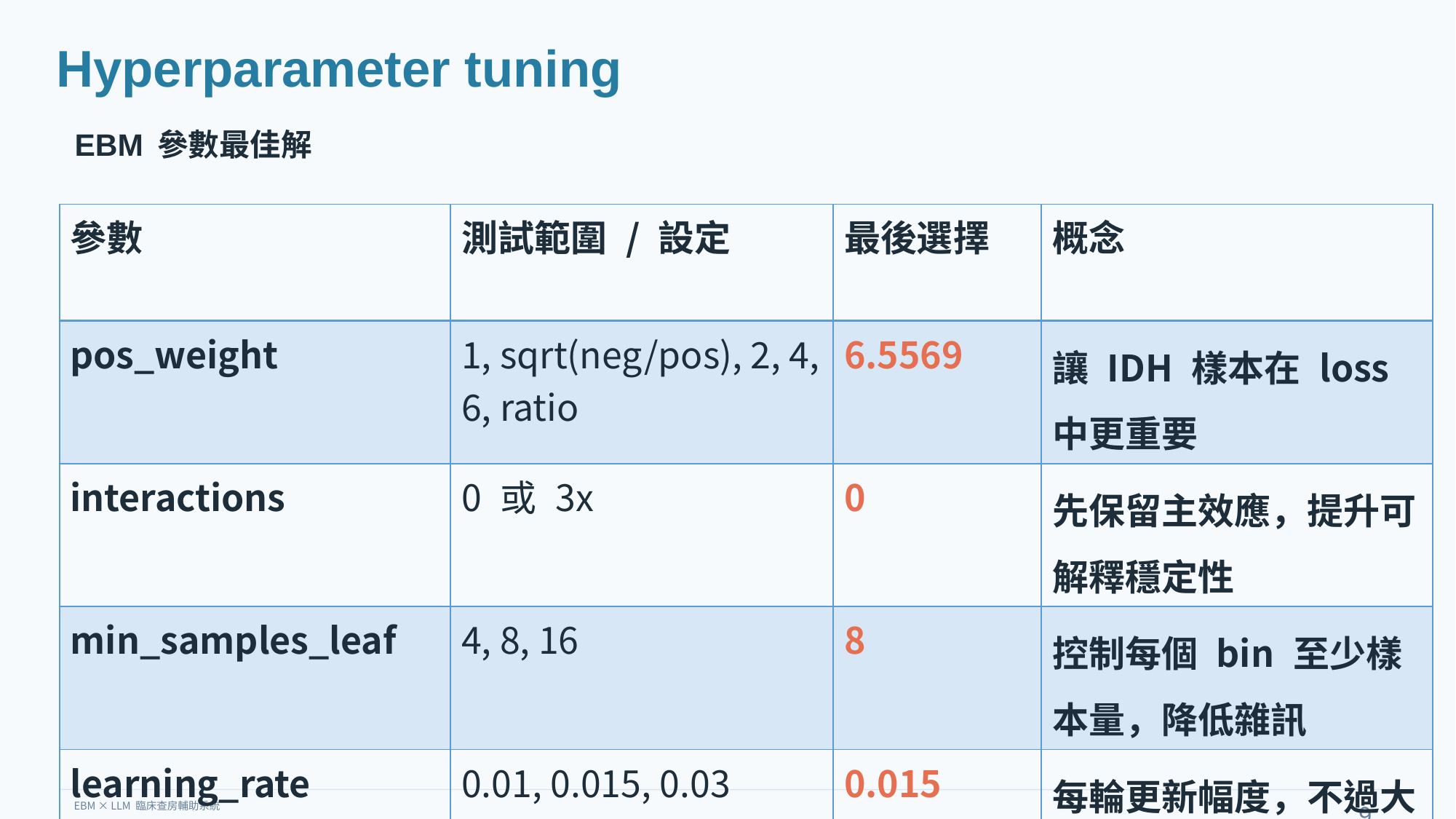

Hyperparameter tuning
EBM 參數最佳解
| 參數 | 測試範圍 / 設定 | 最後選擇 | 概念 |
| --- | --- | --- | --- |
| pos\_weight | 1, sqrt(neg/pos), 2, 4, 6, ratio | 6.5569 | 讓 IDH 樣本在 loss 中更重要 |
| interactions | 0 或 3x | 0 | 先保留主效應，提升可解釋穩定性 |
| min\_samples\_leaf | 4, 8, 16 | 8 | 控制每個 bin 至少樣本量，降低雜訊 |
| learning\_rate | 0.01, 0.015, 0.03 | 0.015 | 每輪更新幅度，不過大 |
9